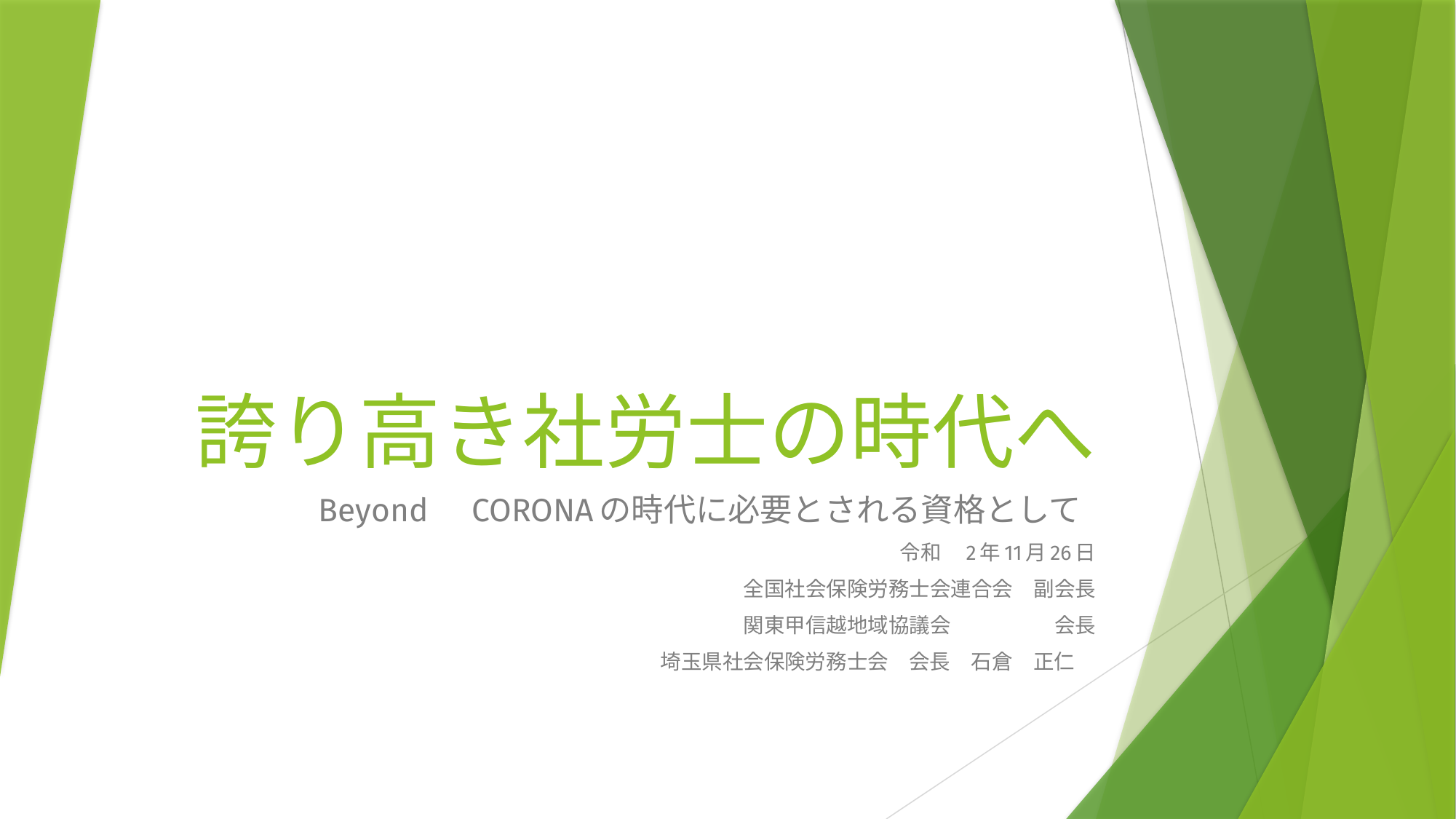

# 誇り高き社労士の時代へ
Beyond　CORONAの時代に必要とされる資格として
令和　2年11月26日
全国社会保険労務士会連合会　副会長
関東甲信越地域協議会　　　　　会長
埼玉県社会保険労務士会　会長　石倉　正仁